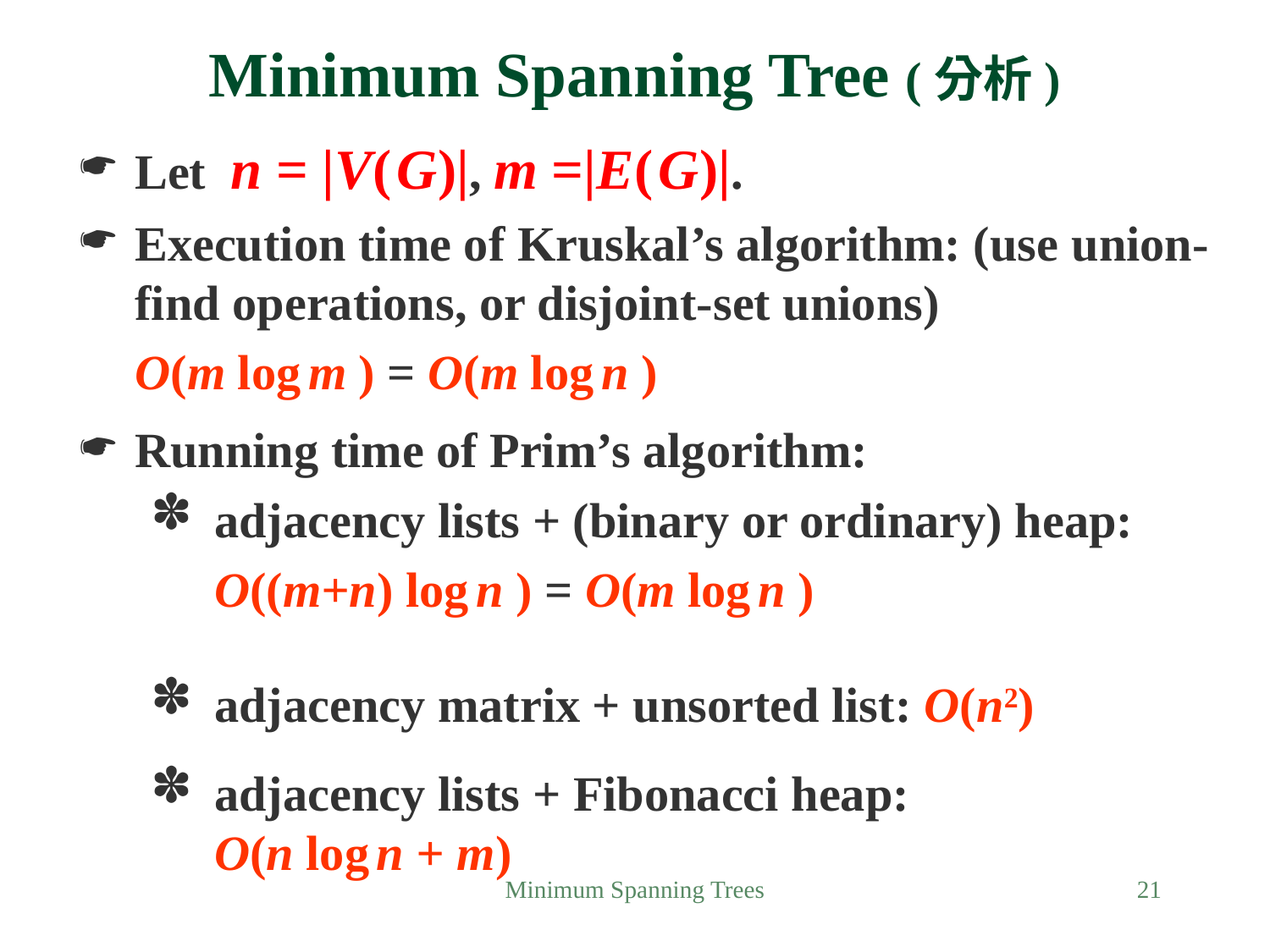

# Minimum Spanning Tree (分析)
Let  n = |V( G)|, m =|E( G)|.
Execution time of Kruskal’s algorithm: (use union-find operations, or disjoint-set unions)
	O(m log m ) = O(m log n )
Running time of Prim’s algorithm:
adjacency lists + (binary or ordinary) heap:
	O((m+n) log n ) = O(m log n )
adjacency matrix + unsorted list: O(n2)
adjacency lists + Fibonacci heap:
	O(n log n + m)

Minimum Spanning Trees
21